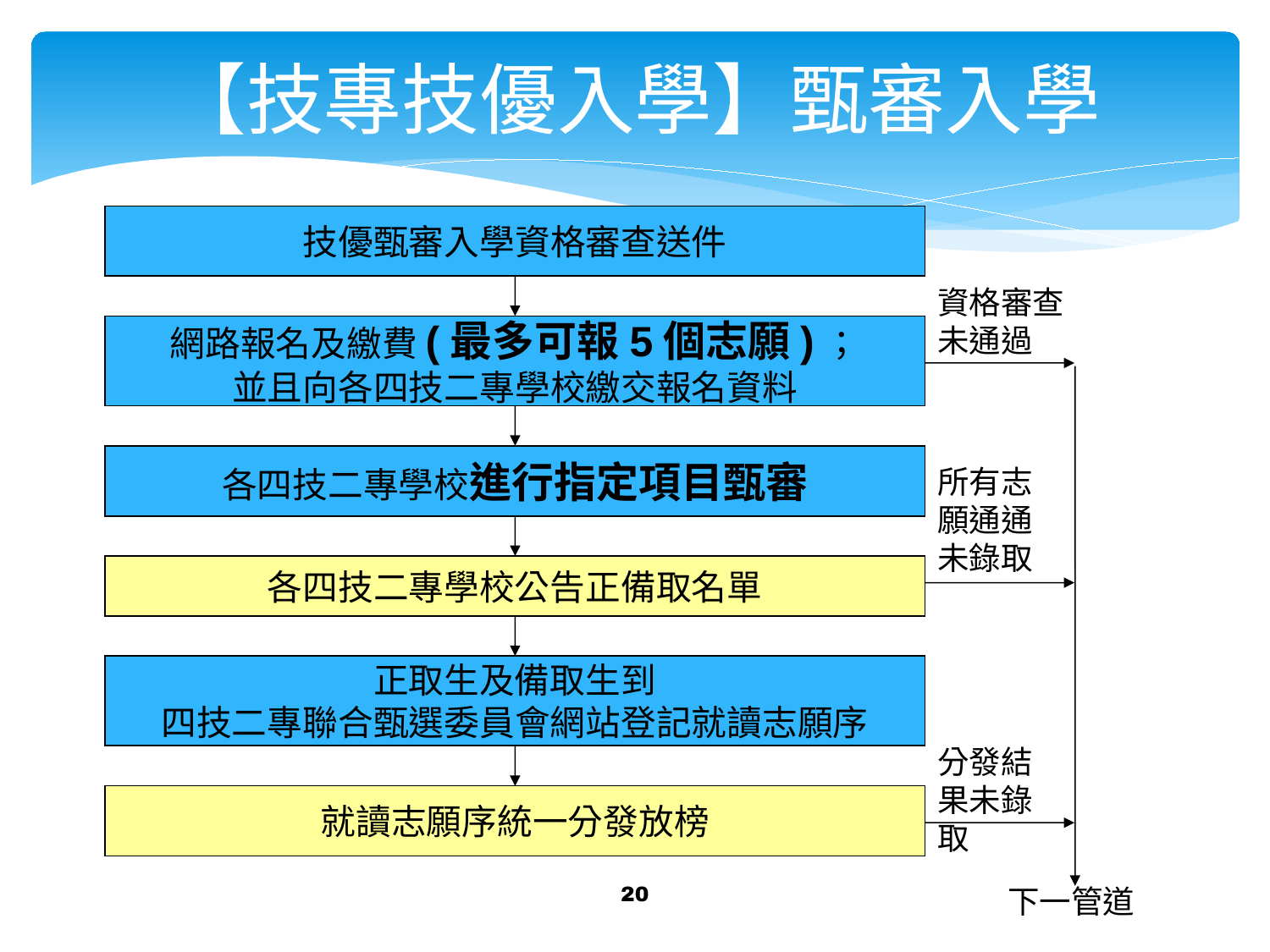

【技專技優入學】甄審入學
技優甄審入學資格審查送件

資格審查未通過
網路報名及繳費(最多可報5個志願)；
並且向各四技二專學校繳交報名資料

各四技二專學校進行指定項目甄審
所有志願通通未錄取

各四技二專學校公告正備取名單

正取生及備取生到
四技二專聯合甄選委員會網站登記就讀志願序
分發結果未錄取

就讀志願序統一分發放榜

20
下一管道